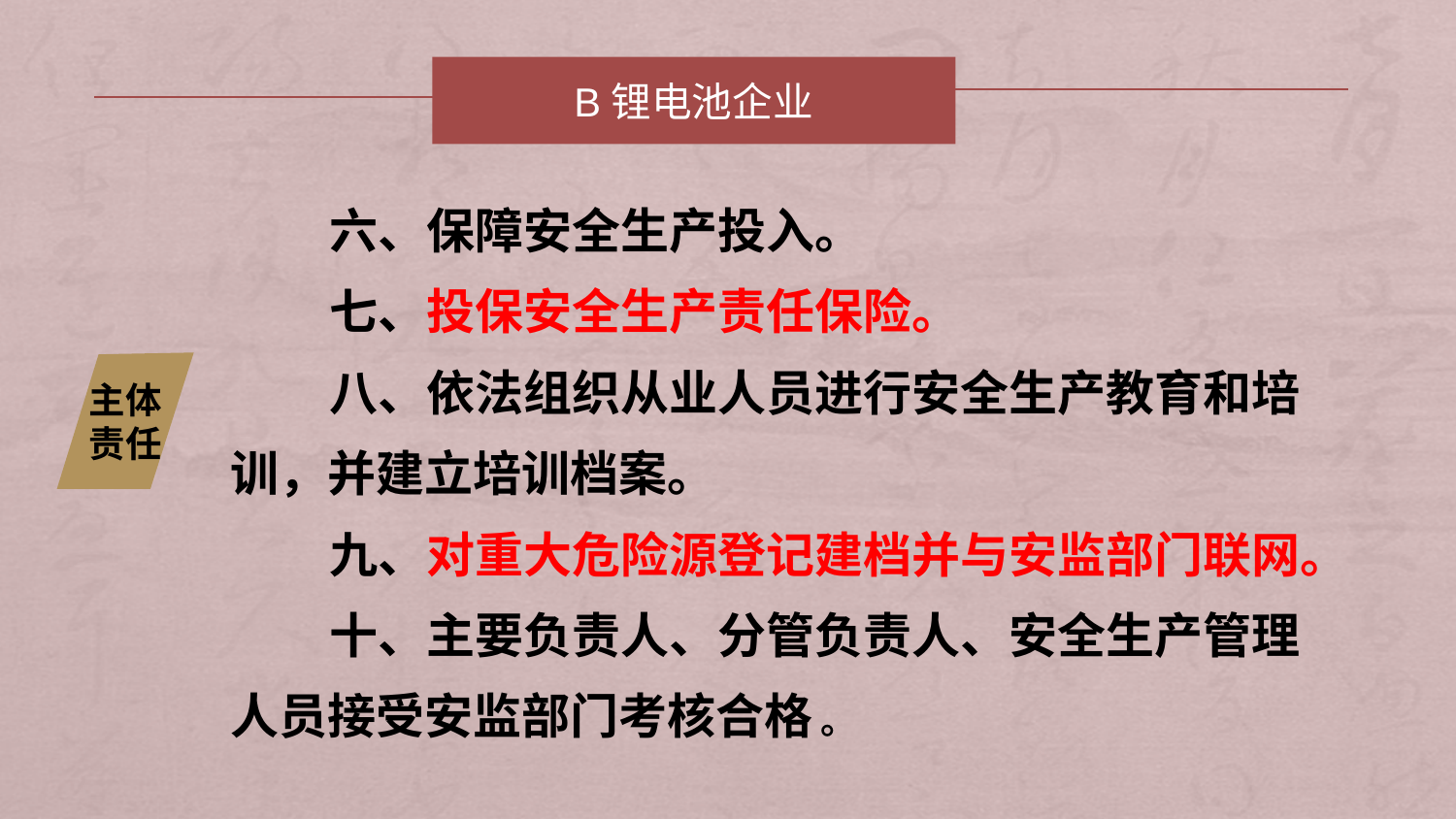

B锂电池企业
        六、保障安全生产投入。
        七、投保安全生产责任保险。
        八、依法组织从业人员进行安全生产教育和培训，并建立培训档案。
        九、对重大危险源登记建档并与安监部门联网。
        十、主要负责人、分管负责人、安全生产管理人员接受安监部门考核合格 。
主体责任